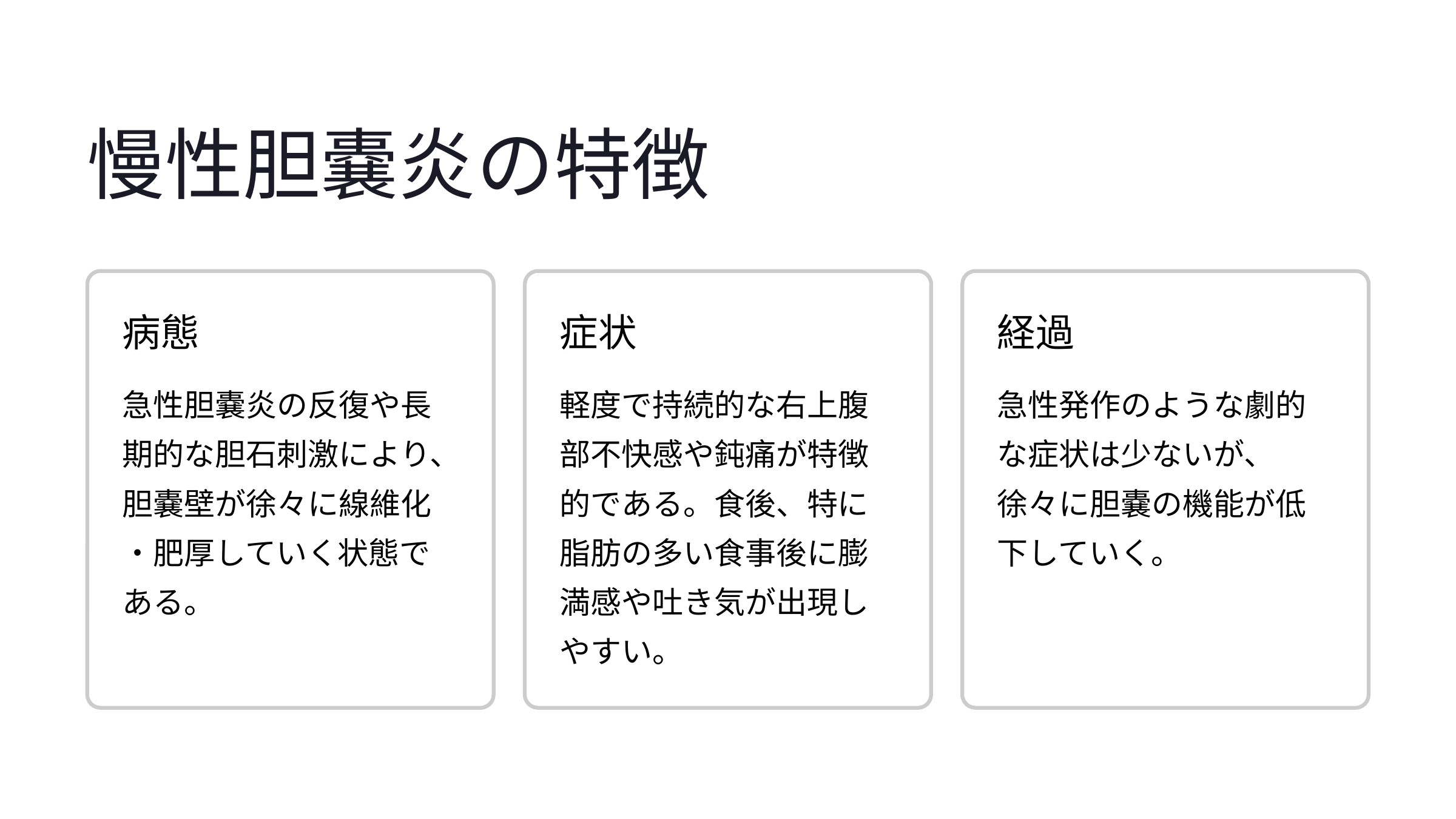

慢性胆嚢炎の特徴

病態
症状
経過
急性胆嚢炎の反復や長期的な胆石刺激により、胆嚢壁が徐々に線維化・肥厚していく状態である。
軽度で持続的な右上腹部不快感や鈍痛が特徴的である。食後、特に脂肪の多い食事後に膨満感や吐き気が出現しやすい。
急性発作のような劇的な症状は少ないが、徐々に胆嚢の機能が低下していく。